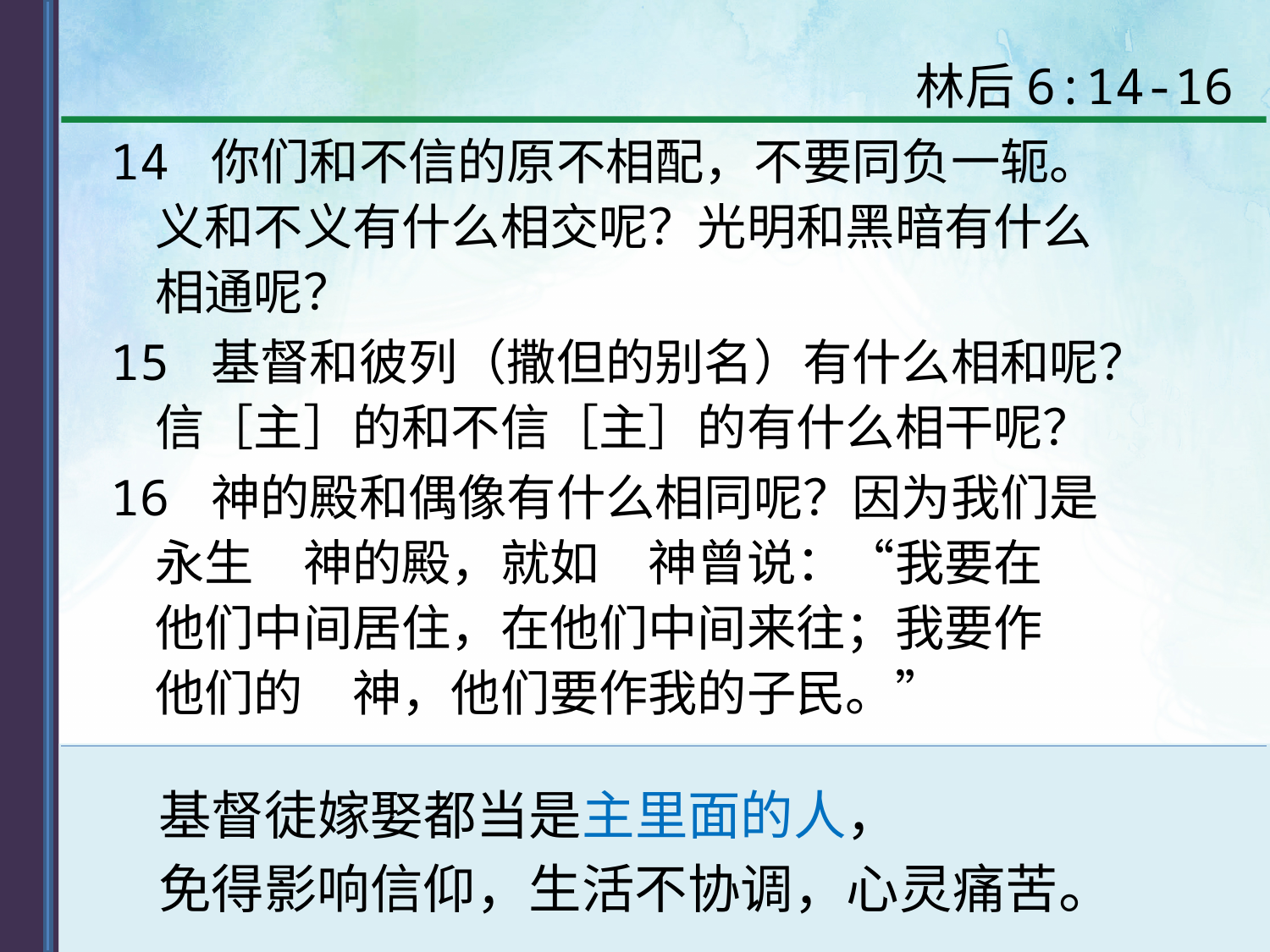

林后6:14-16

14 你们和不信的原不相配，不要同负一轭。
   义和不义有什么相交呢？光明和黑暗有什么
   相通呢？
15 基督和彼列（撒但的别名）有什么相和呢？
   信［主］的和不信［主］的有什么相干呢？
16 神的殿和偶像有什么相同呢？因为我们是
   永生　神的殿，就如　神曾说：“我要在
   他们中间居住，在他们中间来往；我要作
   他们的　神，他们要作我的子民。”

基督徒嫁娶都当是主里面的人，
免得影响信仰，生活不协调，心灵痛苦。